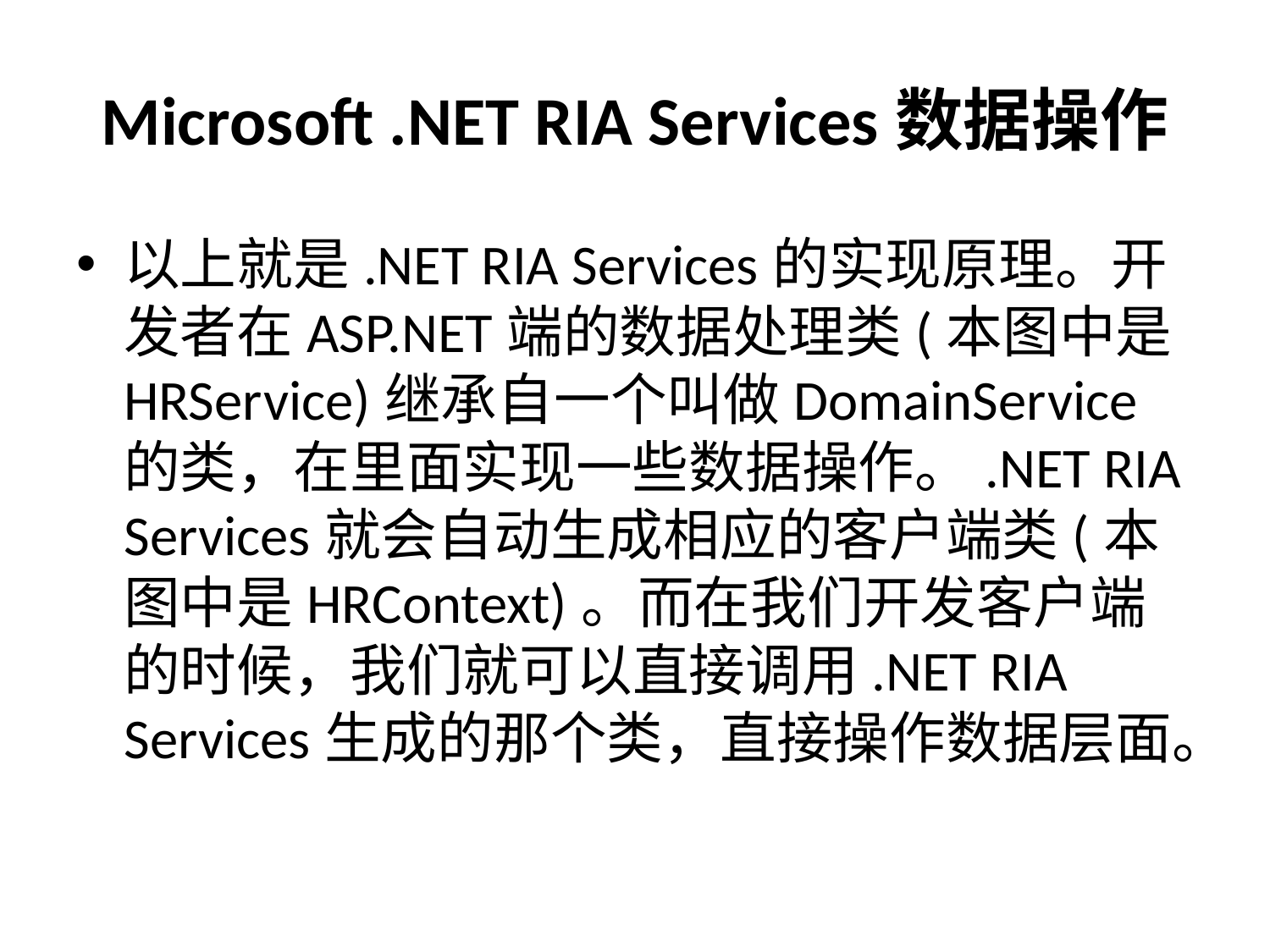

# Microsoft .NET RIA Services数据操作
以上就是.NET RIA Services的实现原理。开发者在ASP.NET端的数据处理类(本图中是HRService)继承自一个叫做DomainService的类，在里面实现一些数据操作。.NET RIA Services就会自动生成相应的客户端类(本图中是HRContext)。而在我们开发客户端的时候，我们就可以直接调用.NET RIA Services生成的那个类，直接操作数据层面。